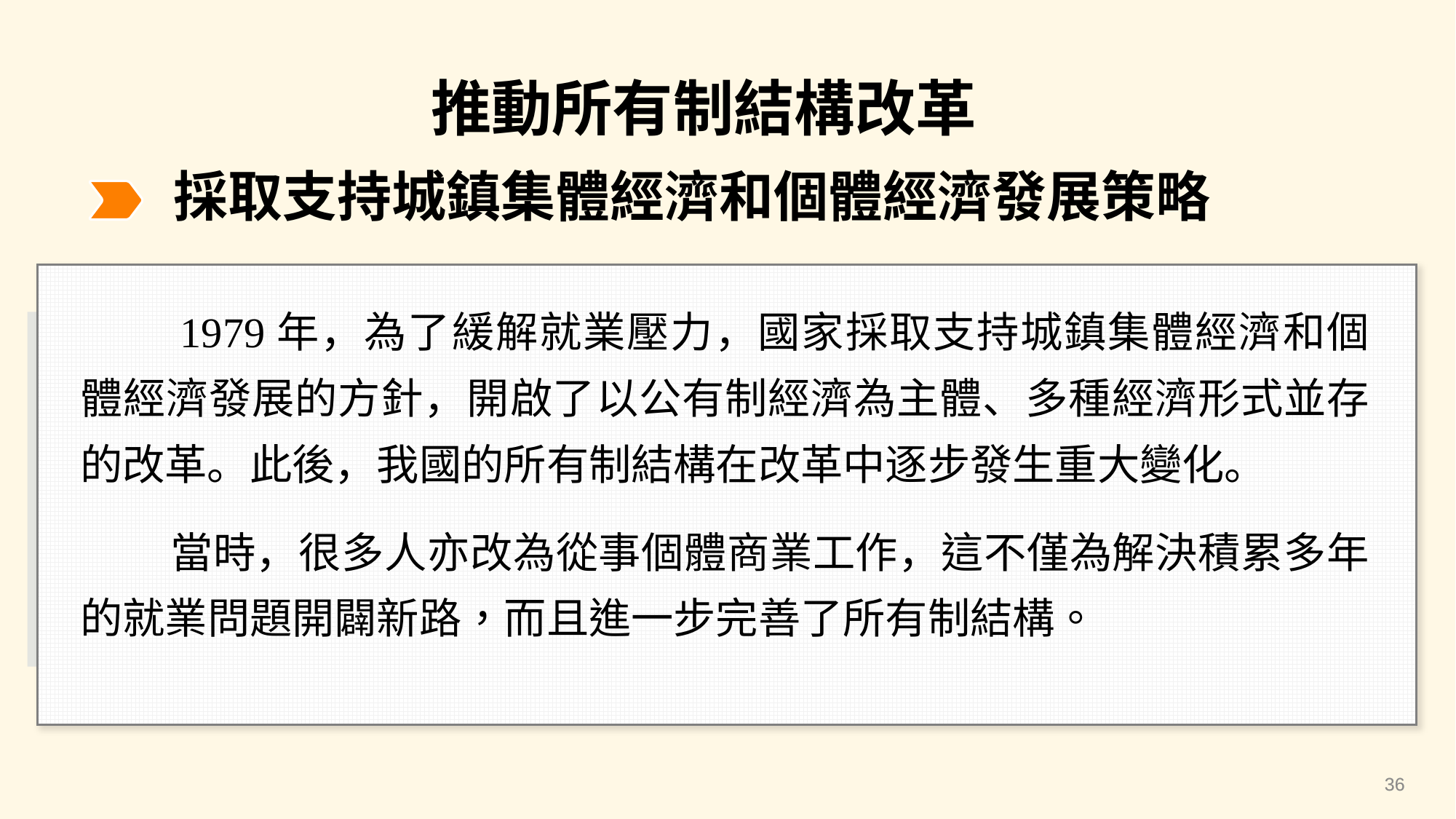

推動所有制結構改革
採取支持城鎮集體經濟和個體經濟發展策略

    1979年，為了緩解就業壓力，國家採取支持城鎮集體經濟和個體經濟發展的方針，開啟了以公有制經濟為主體、多種經濟形式並存的改革。此後，我國的所有制結構在改革中逐步發生重大變化。
        當時，很多人亦改為從事個體商業工作，這不僅為解決積累多年的就業問題開闢新路，而且進一步完善了所有制結構。